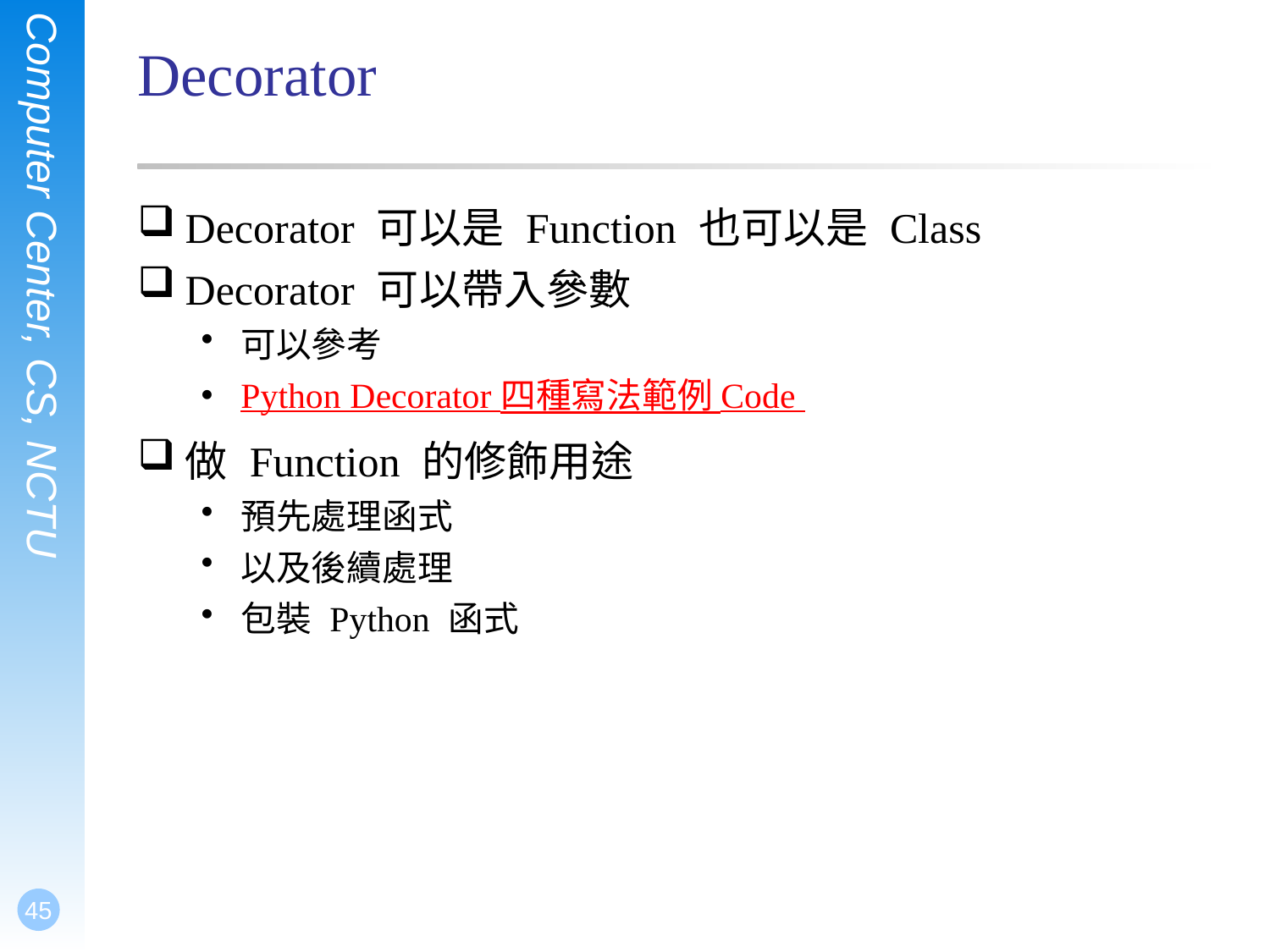

# Decorator
Decorator 可以是 Function 也可以是 Class
Decorator 可以帶入參數
可以參考
Python Decorator 四種寫法範例 Code
做 Function 的修飾用途
預先處理函式
以及後續處理
包裝 Python 函式